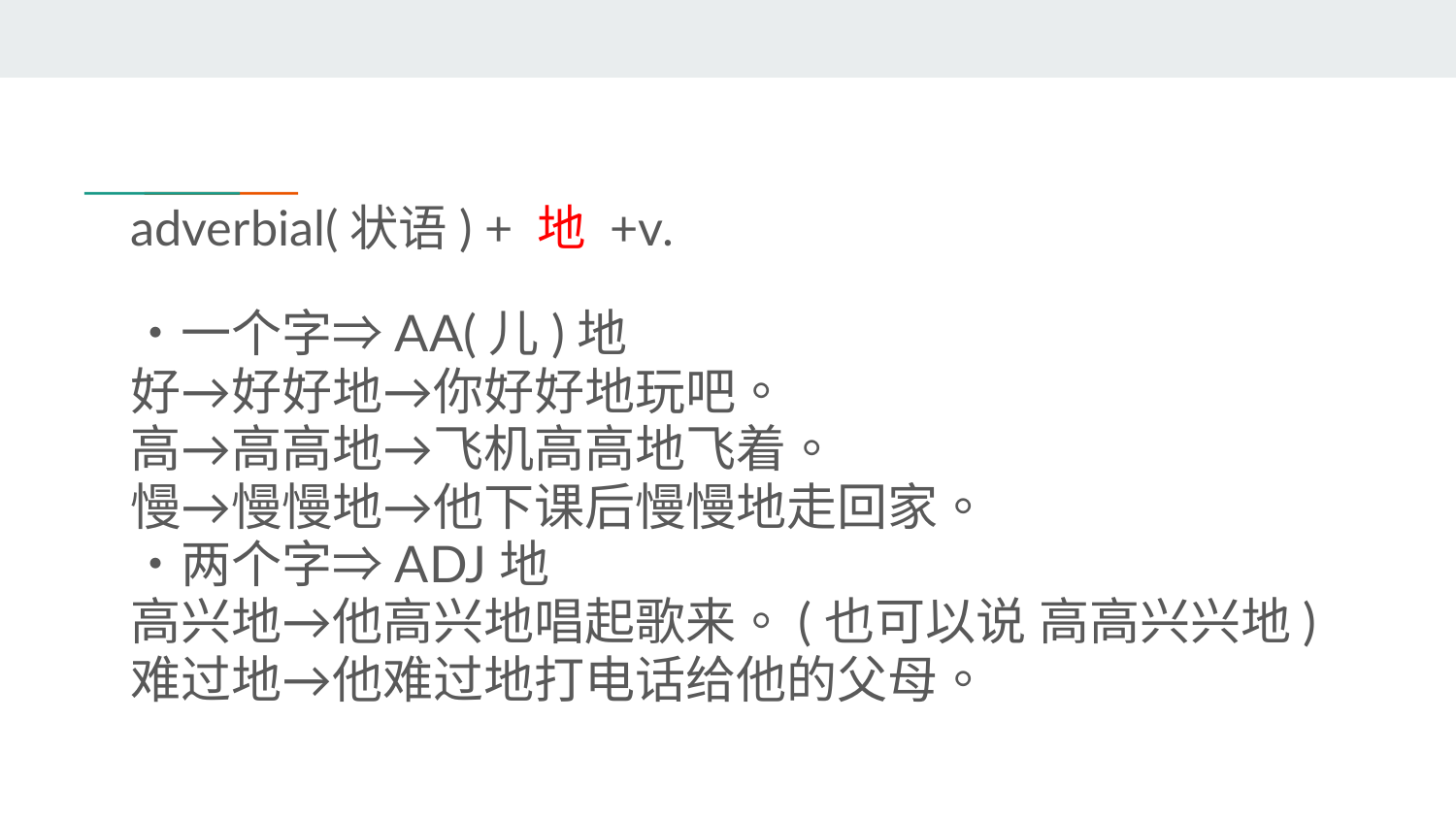

# adverbial(状语) + 地 +v.

・一个字⇒AA(儿)地
好→好好地→你好好地玩吧。
高→高高地→飞机高高地飞着。
慢→慢慢地→他下课后慢慢地走回家。
・两个字⇒ADJ地
高兴地→他高兴地唱起歌来。(也可以说 高高兴兴地)
难过地→他难过地打电话给他的父母。